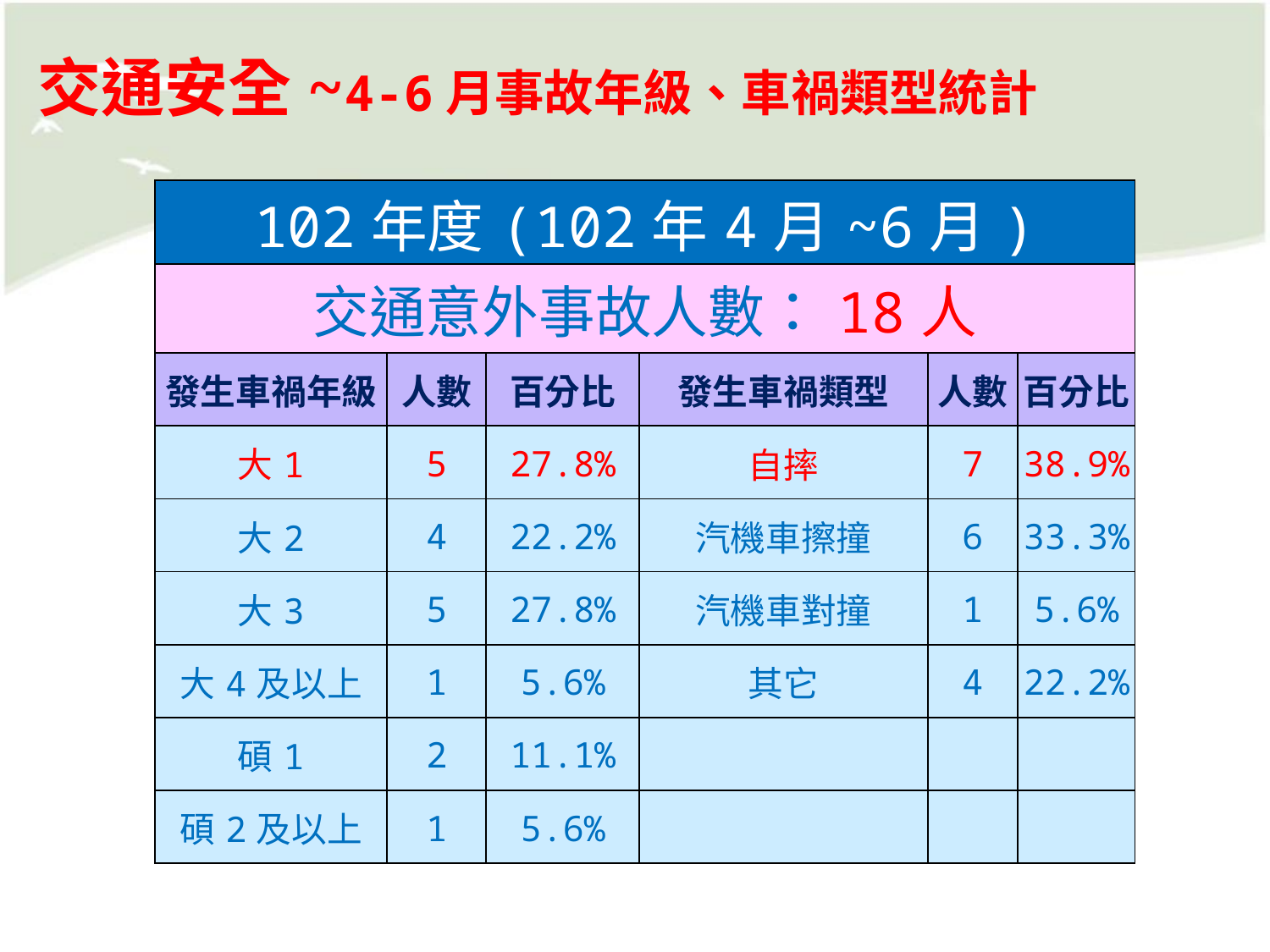

# 交通安全~4-6月事故年級、車禍類型統計
| 102年度(102年4月~6月) |  |  |  |  |  |
| --- | --- | --- | --- | --- | --- |
| 交通意外事故人數：18人 |  |  |  |  |  |
| 發生車禍年級 | 人數 | 百分比 | 發生車禍類型 | 人數 | 百分比 |
| 大1 | 5 | 27.8% | 自摔 | 7 | 38.9% |
| 大2 | 4 | 22.2% | 汽機車擦撞 | 6 | 33.3% |
| 大3 | 5 | 27.8% | 汽機車對撞 | 1 | 5.6% |
| 大4及以上 | 1 | 5.6% | 其它 | 4 | 22.2% |
| 碩1 | 2 | 11.1% |  |  |  |
| 碩2及以上 | 1 | 5.6% |  |  |  |